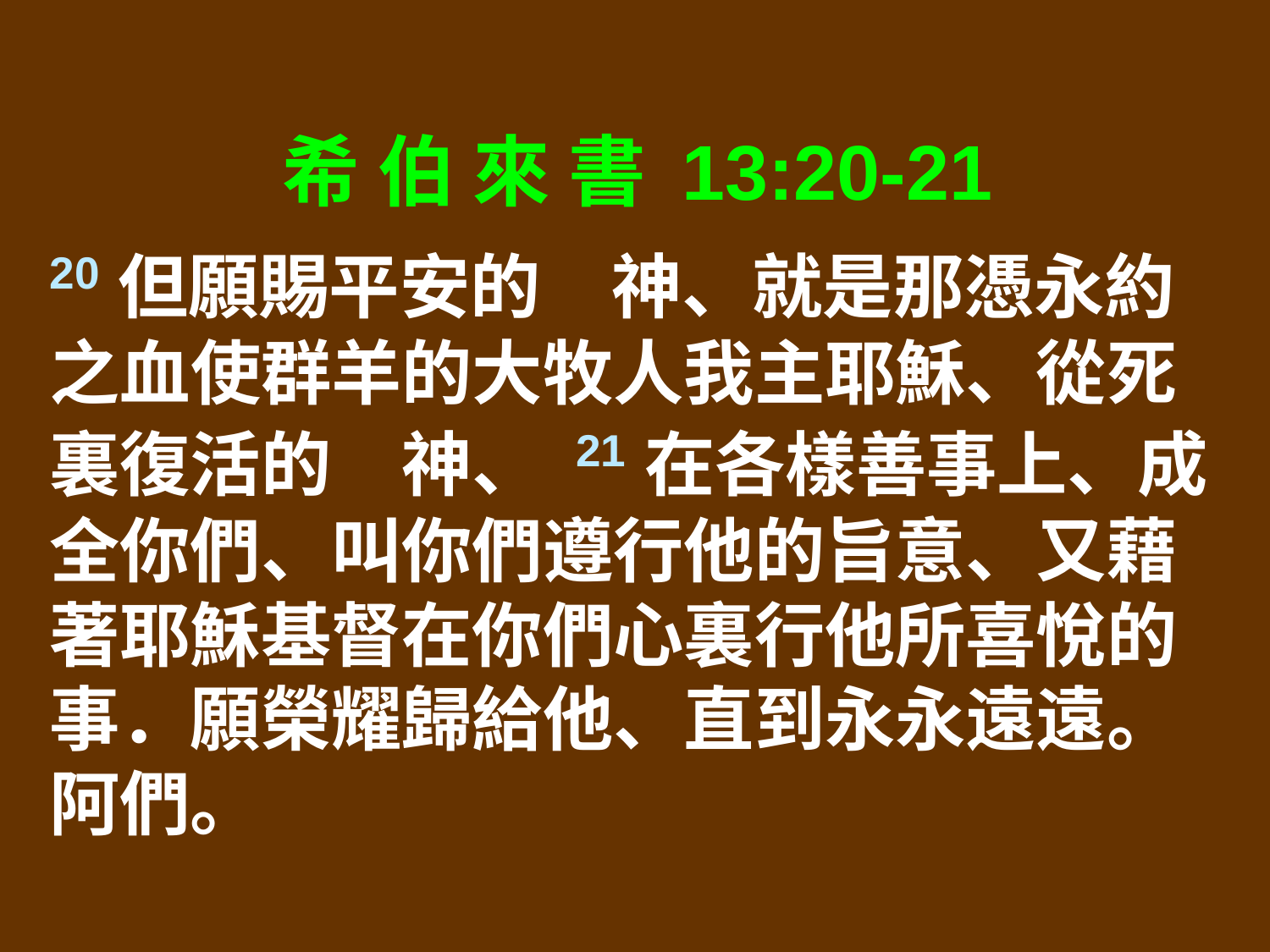

希 伯 來 書 13:20-21
20但願賜平安的　神、就是那憑永約之血使群羊的大牧人我主耶穌、從死裏復活的　神、 21在各樣善事上、成全你們、叫你們遵行他的旨意、又藉著耶穌基督在你們心裏行他所喜悅的事．願榮耀歸給他、直到永永遠遠。阿們。